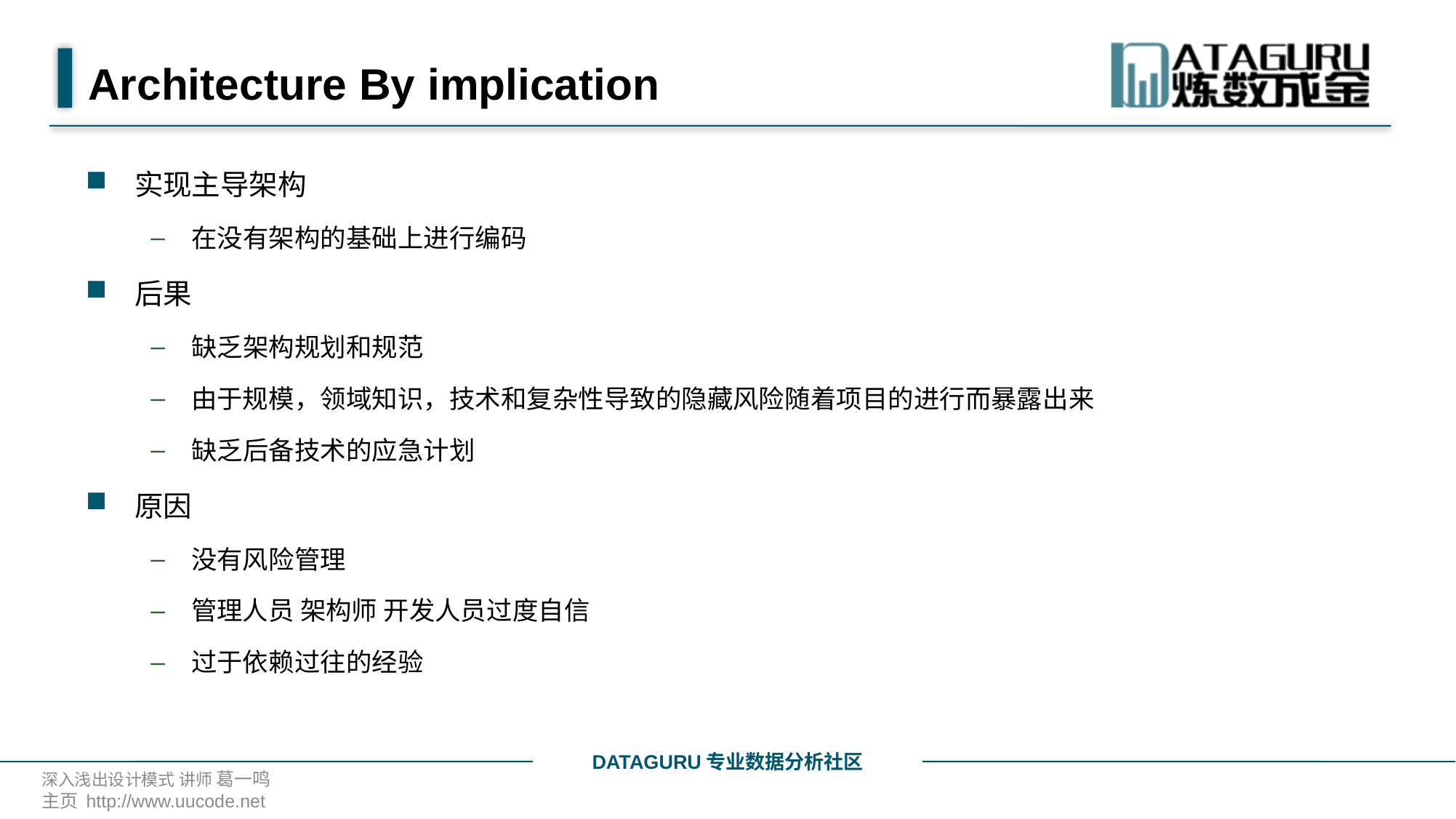

# Architecture By implication
实现主导架构
在没有架构的基础上进行编码
后果
缺乏架构规划和规范
由于规模，领域知识，技术和复杂性导致的隐藏风险随着项目的进行而暴露出来
缺乏后备技术的应急计划
原因
没有风险管理
管理人员 架构师 开发人员过度自信
过于依赖过往的经验